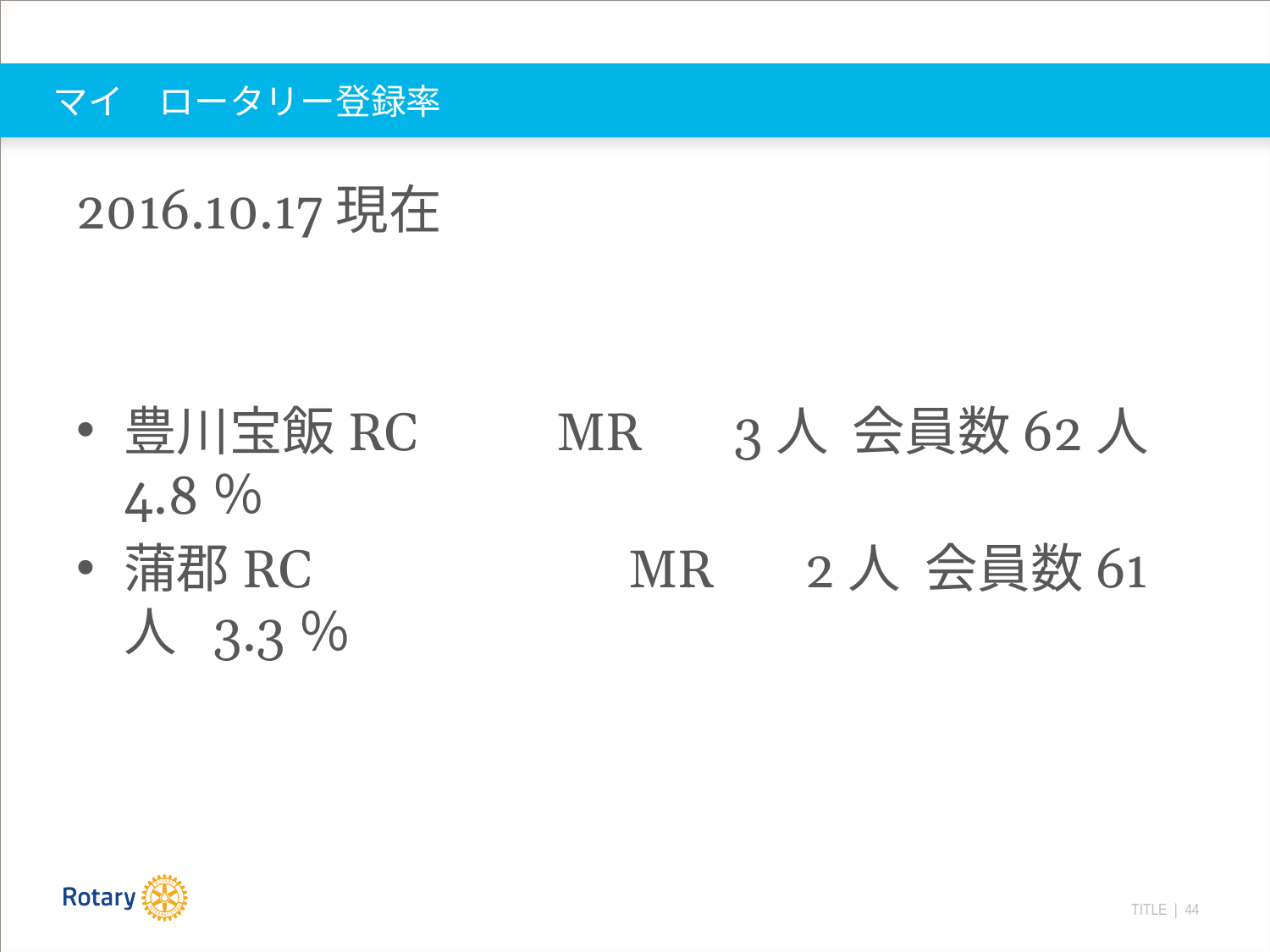

# マイ　ロータリー登録率
2016.10.17現在

豊川宝飯RC　     MR 　3人  会員数62人 4.8％
蒲郡RC  　　　　　MR 　2人  会員数61人  3.3％